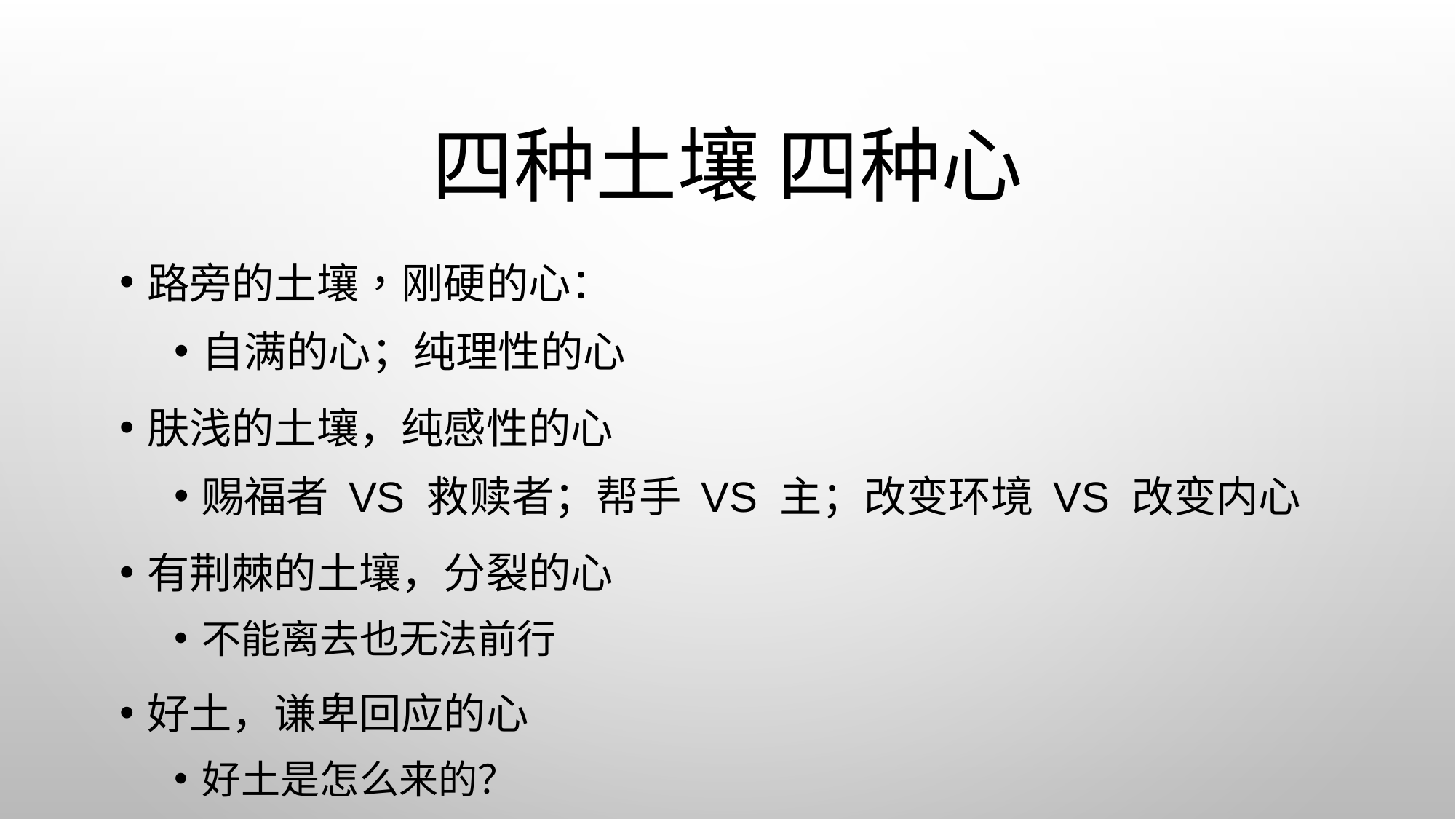

# 四种土壤 四种心
路旁的土壤，刚硬的心：
自满的心；纯理性的心
肤浅的土壤，纯感性的心
赐福者 vs 救赎者；帮手 vs 主；改变环境 vs 改变内心
有荆棘的土壤，分裂的心
不能离去也无法前行
好土，谦卑回应的心
好土是怎么来的？